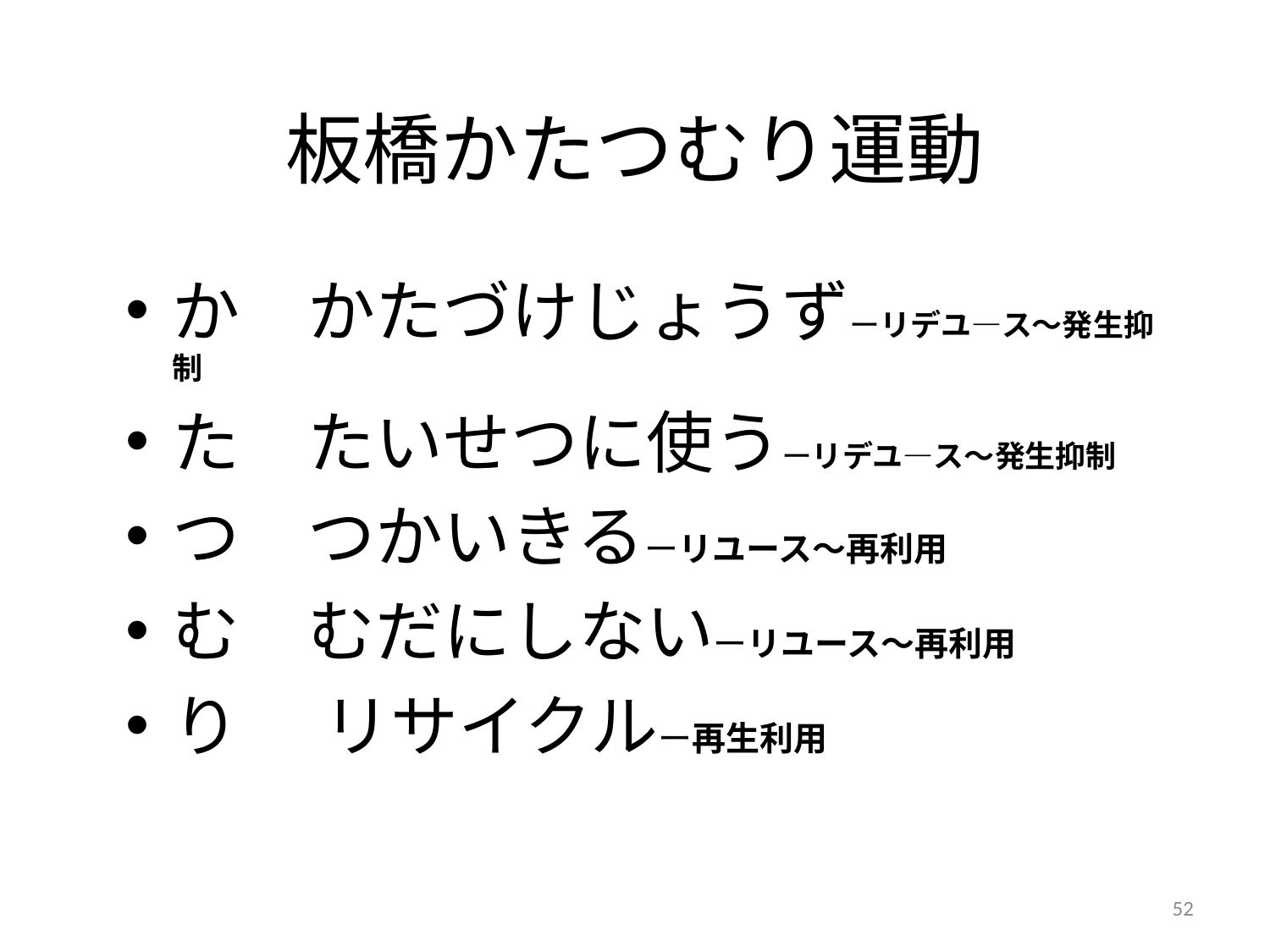

# 板橋かたつむり運動
か　かたづけじょうずーリデユ―ス～発生抑制
た　たいせつに使うーリデユ―ス～発生抑制
つ　つかいきるーリユース～再利用
む　むだにしないーリユース～再利用
り　 リサイクルー再生利用
52